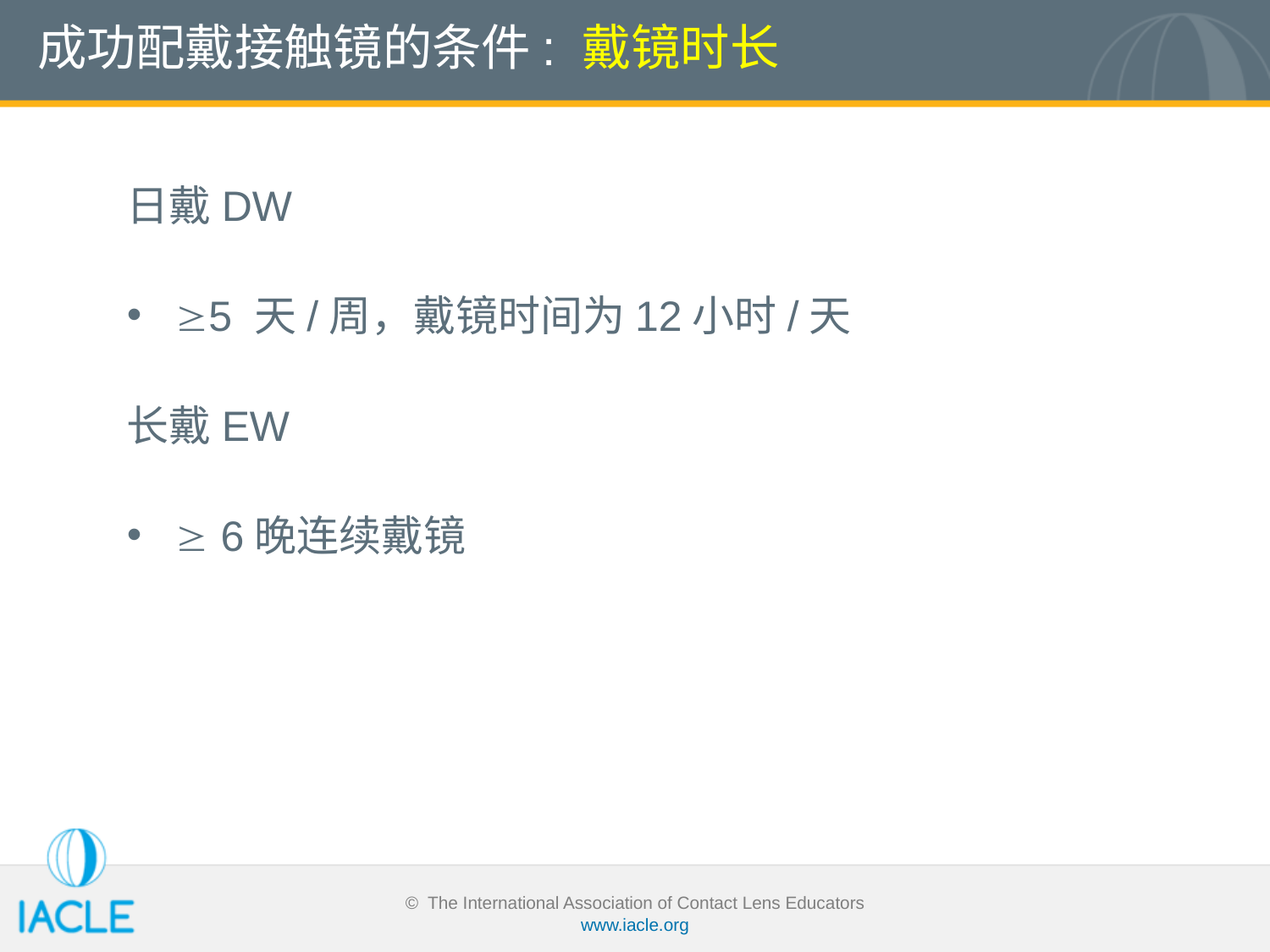

# 成功配戴接触镜的条件: 戴镜时长
日戴DW
≥5 天/周，戴镜时间为12小时/天
长戴EW
≥ 6晚连续戴镜